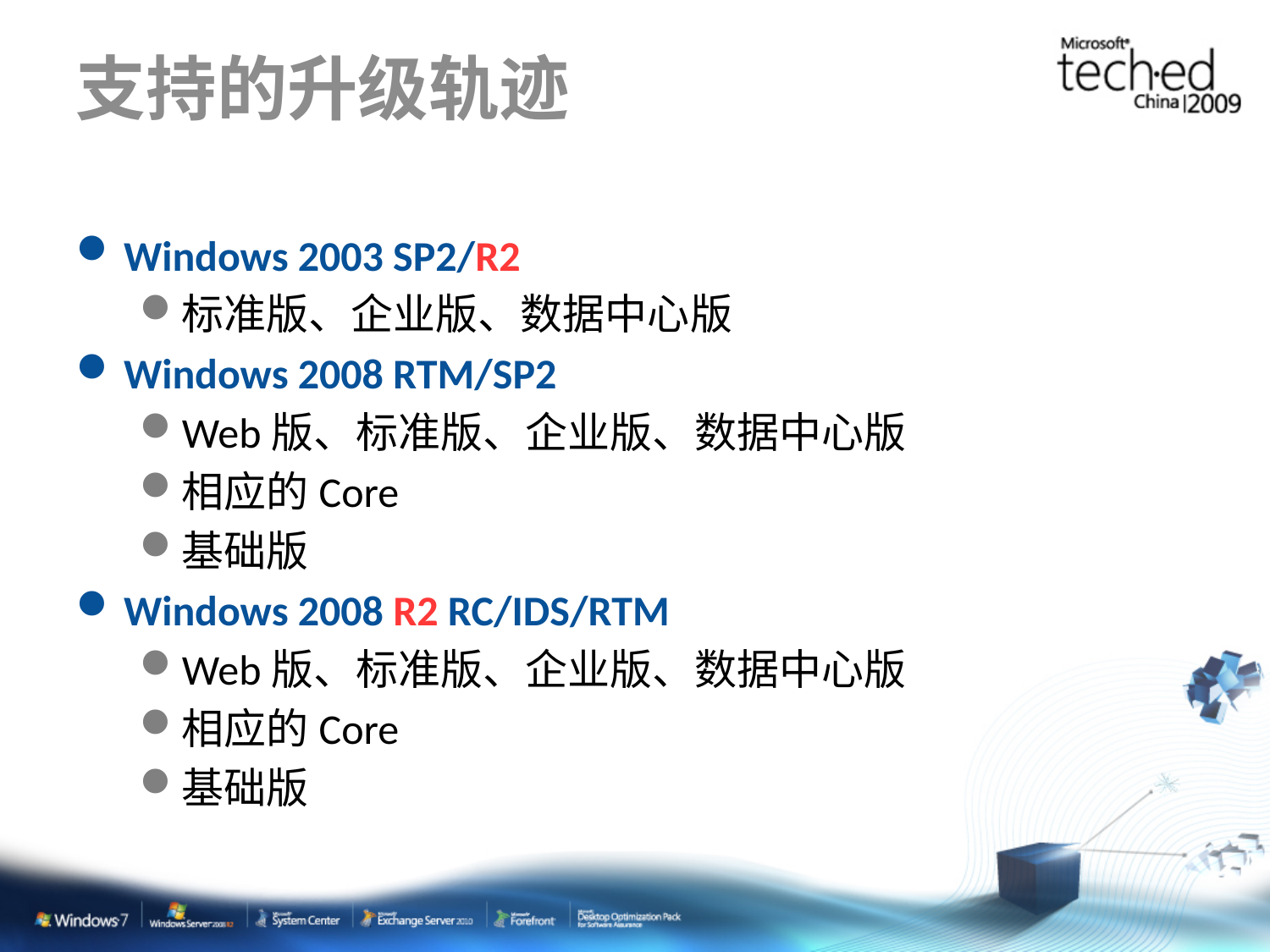

# 支持的升级轨迹
Windows 2003 SP2/R2
标准版、企业版、数据中心版
Windows 2008 RTM/SP2
Web版、标准版、企业版、数据中心版
相应的Core
基础版
Windows 2008 R2 RC/IDS/RTM
Web版、标准版、企业版、数据中心版
相应的Core
基础版